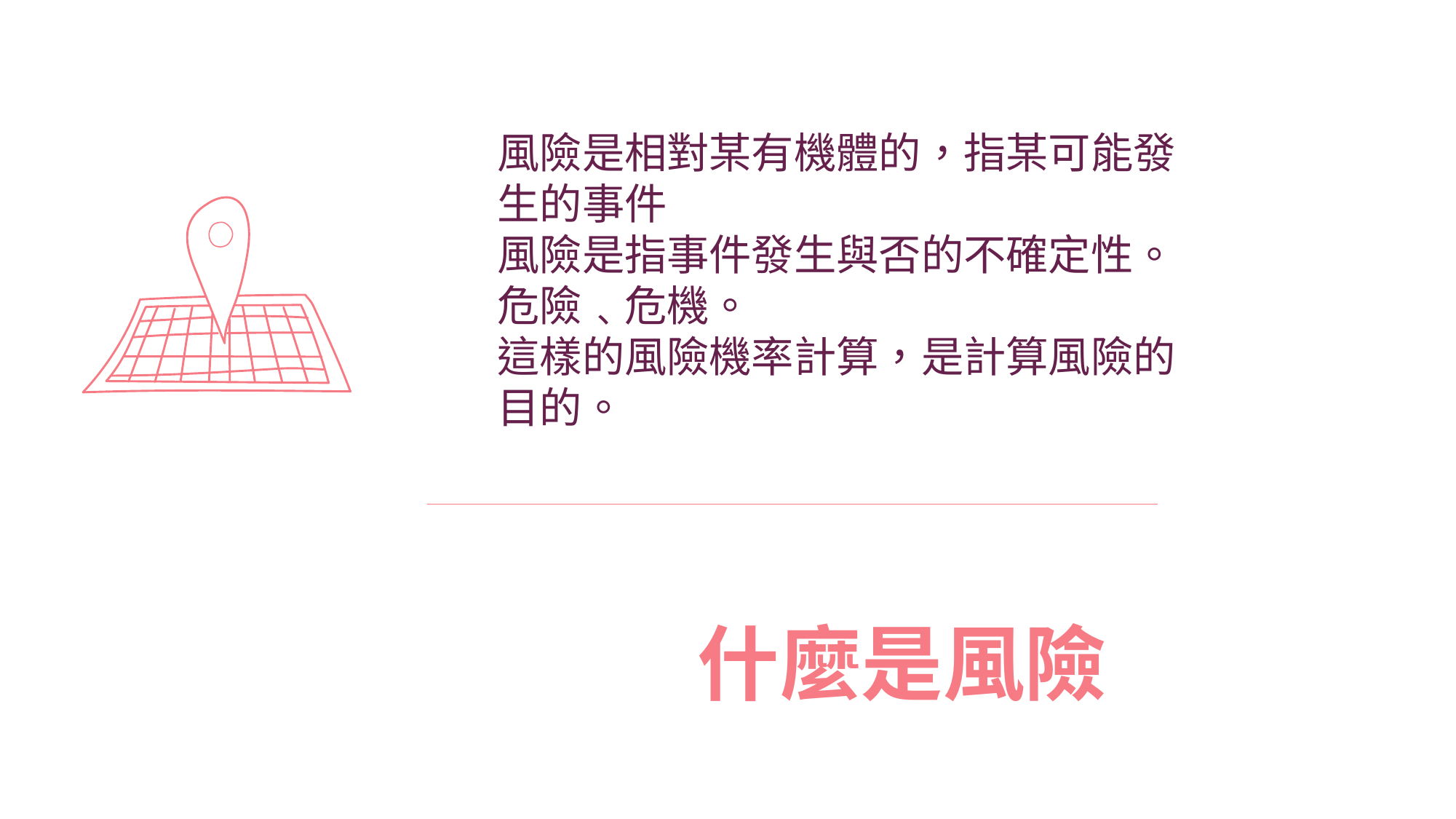

風險是相對某有機體的，指某可能發生的事件
風險是指事件發生與否的不確定性。危險﹑危機。
這樣的風險機率計算，是計算風險的目的。

什麼是風險